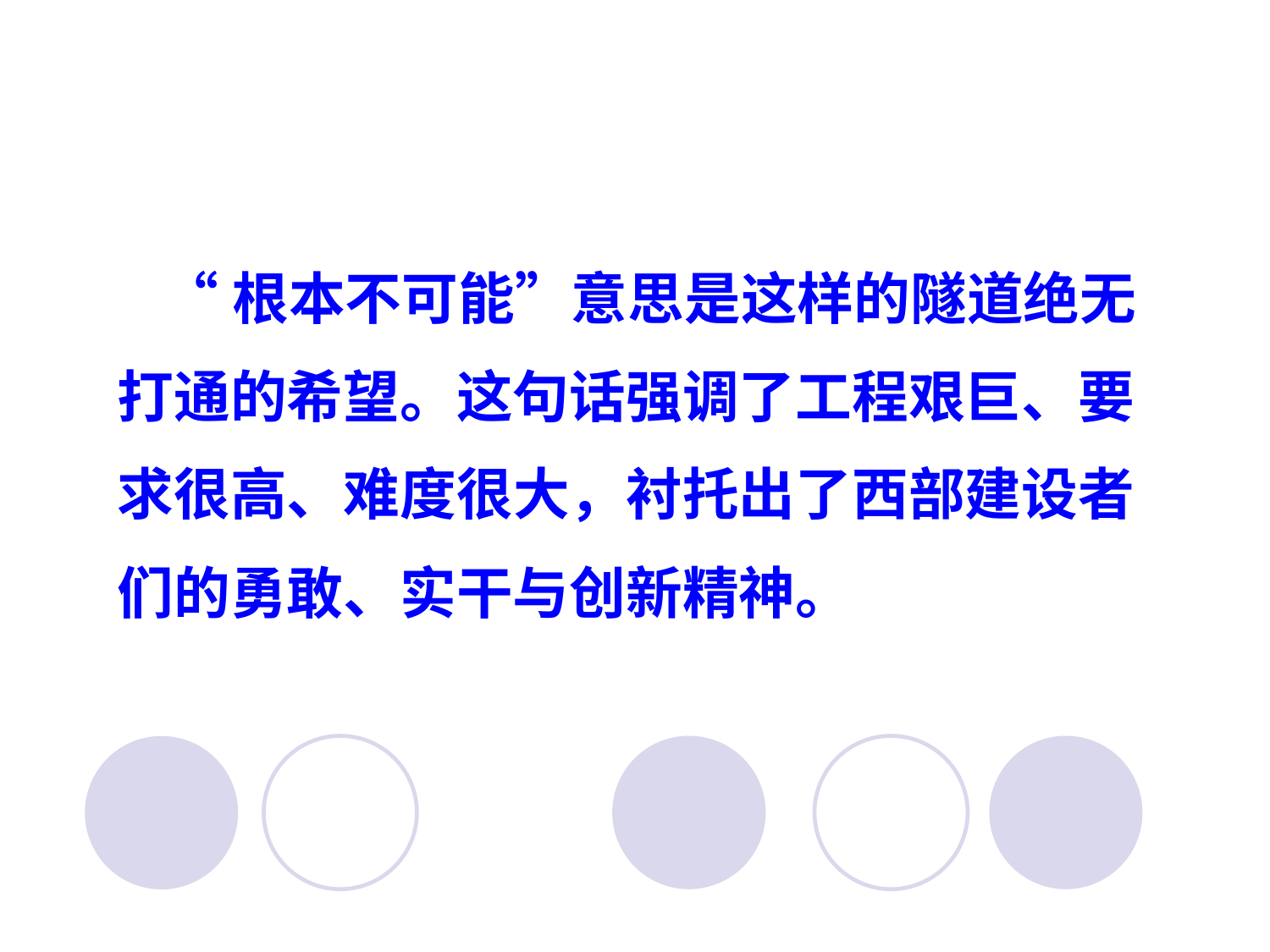

“根本不可能”意思是这样的隧道绝无打通的希望。这句话强调了工程艰巨、要求很高、难度很大，衬托出了西部建设者们的勇敢、实干与创新精神。